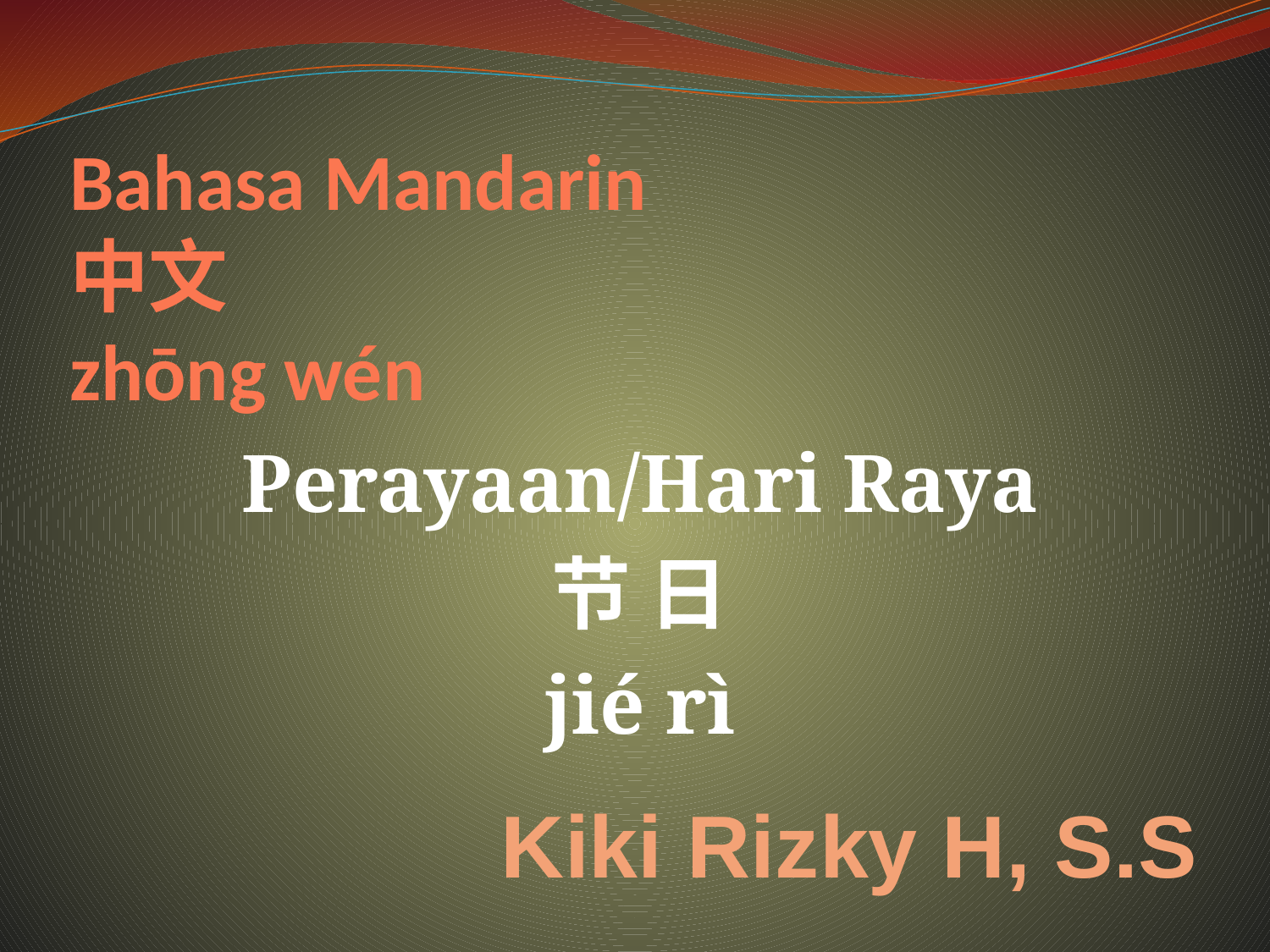

# Bahasa Mandarin 中文 zhōng wén
Perayaan/Hari Raya
节 日
jié rì
Kiki Rizky H, S.S